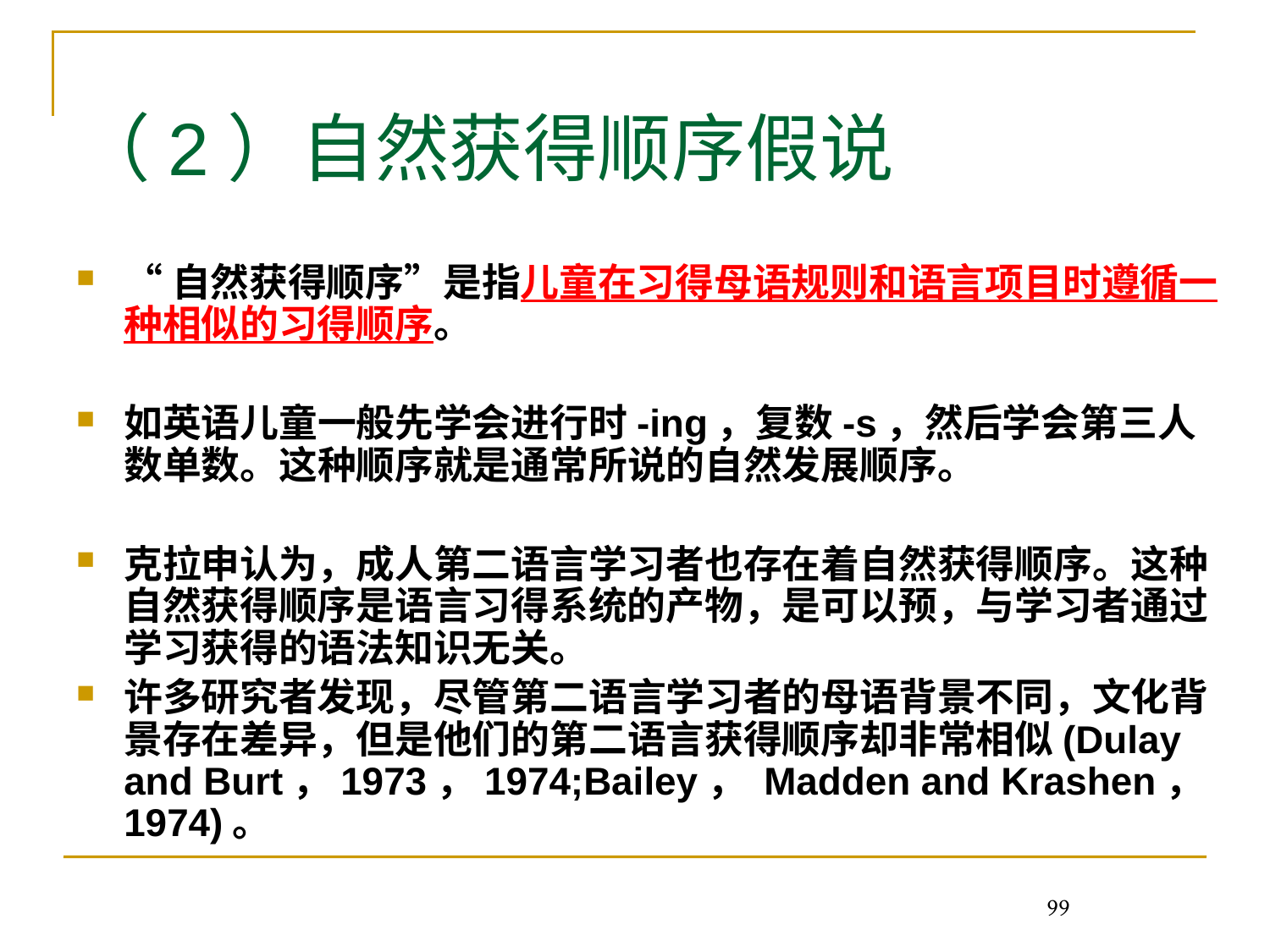

# （2）自然获得顺序假说
“自然获得顺序”是指儿童在习得母语规则和语言项目时遵循一种相似的习得顺序。

如英语儿童一般先学会进行时-ing，复数-s，然后学会第三人数单数。这种顺序就是通常所说的自然发展顺序。

克拉申认为，成人第二语言学习者也存在着自然获得顺序。这种自然获得顺序是语言习得系统的产物，是可以预，与学习者通过学习获得的语法知识无关。
许多研究者发现，尽管第二语言学习者的母语背景不同，文化背景存在差异，但是他们的第二语言获得顺序却非常相似(Dulay and Burt，1973，1974;Bailey， Madden and Krashen，1974)。
99